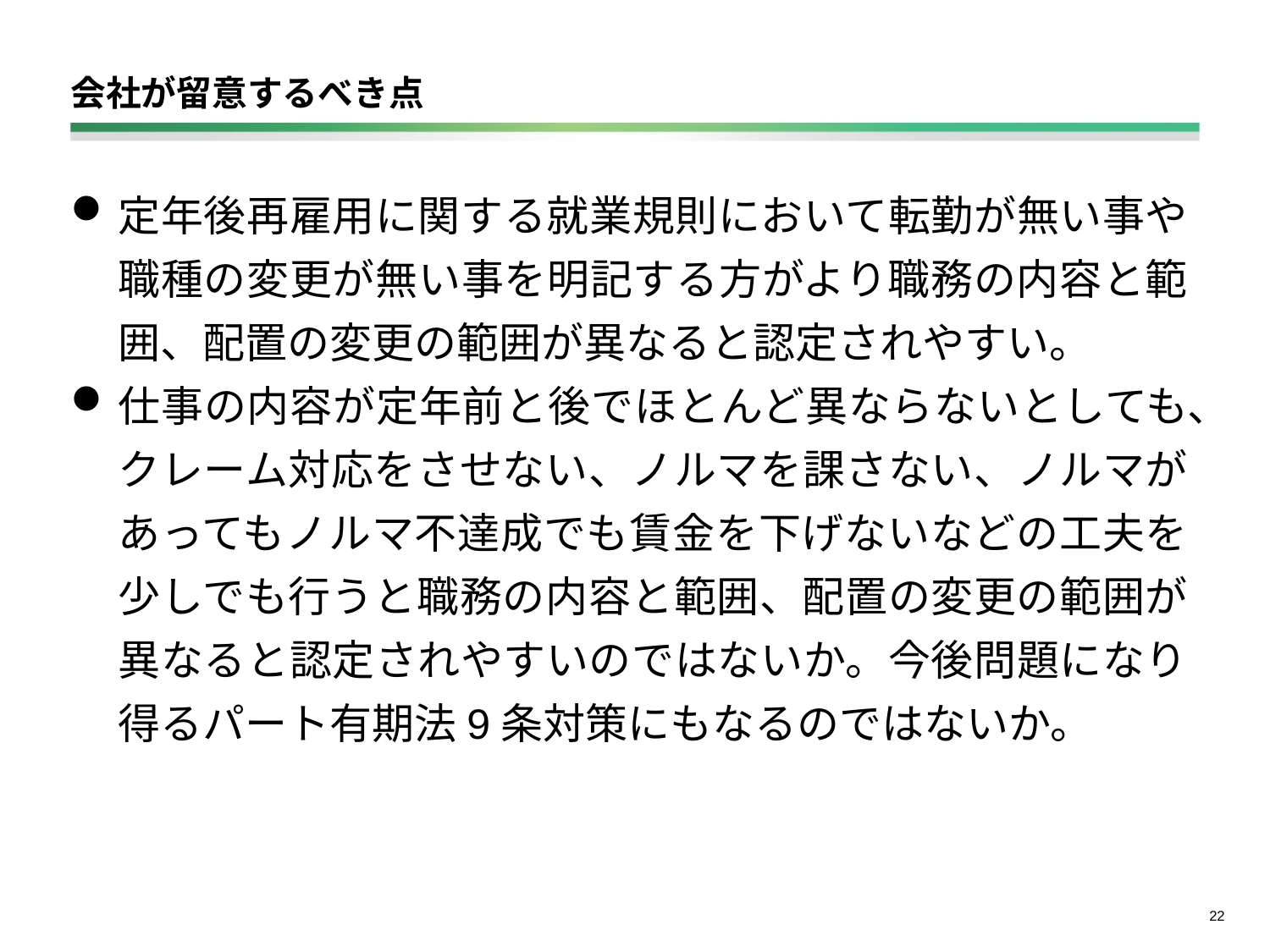

# 会社が留意するべき点
定年後再雇用に関する就業規則において転勤が無い事や職種の変更が無い事を明記する方がより職務の内容と範囲、配置の変更の範囲が異なると認定されやすい。
仕事の内容が定年前と後でほとんど異ならないとしても、クレーム対応をさせない、ノルマを課さない、ノルマがあってもノルマ不達成でも賃金を下げないなどの工夫を少しでも行うと職務の内容と範囲、配置の変更の範囲が異なると認定されやすいのではないか。今後問題になり得るパート有期法9条対策にもなるのではないか。

22